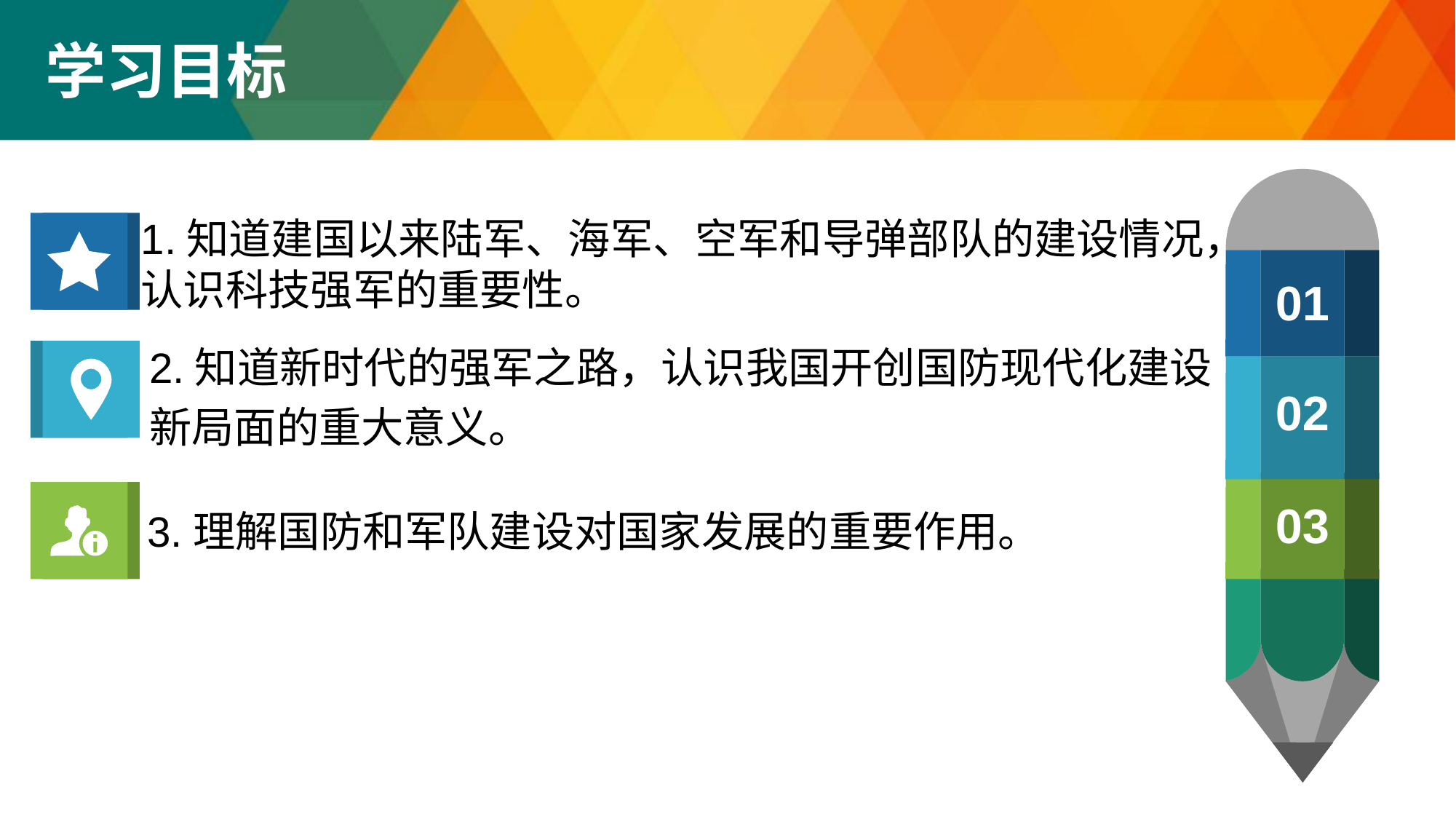

学习目标

1.知道建国以来陆军、海军、空军和导弹部队的建设情况，认识科技强军的重要性。

01

2.知道新时代的强军之路，认识我国开创国防现代化建设
新局面的重大意义。

02

03

3.理解国防和军队建设对国家发展的重要作用。